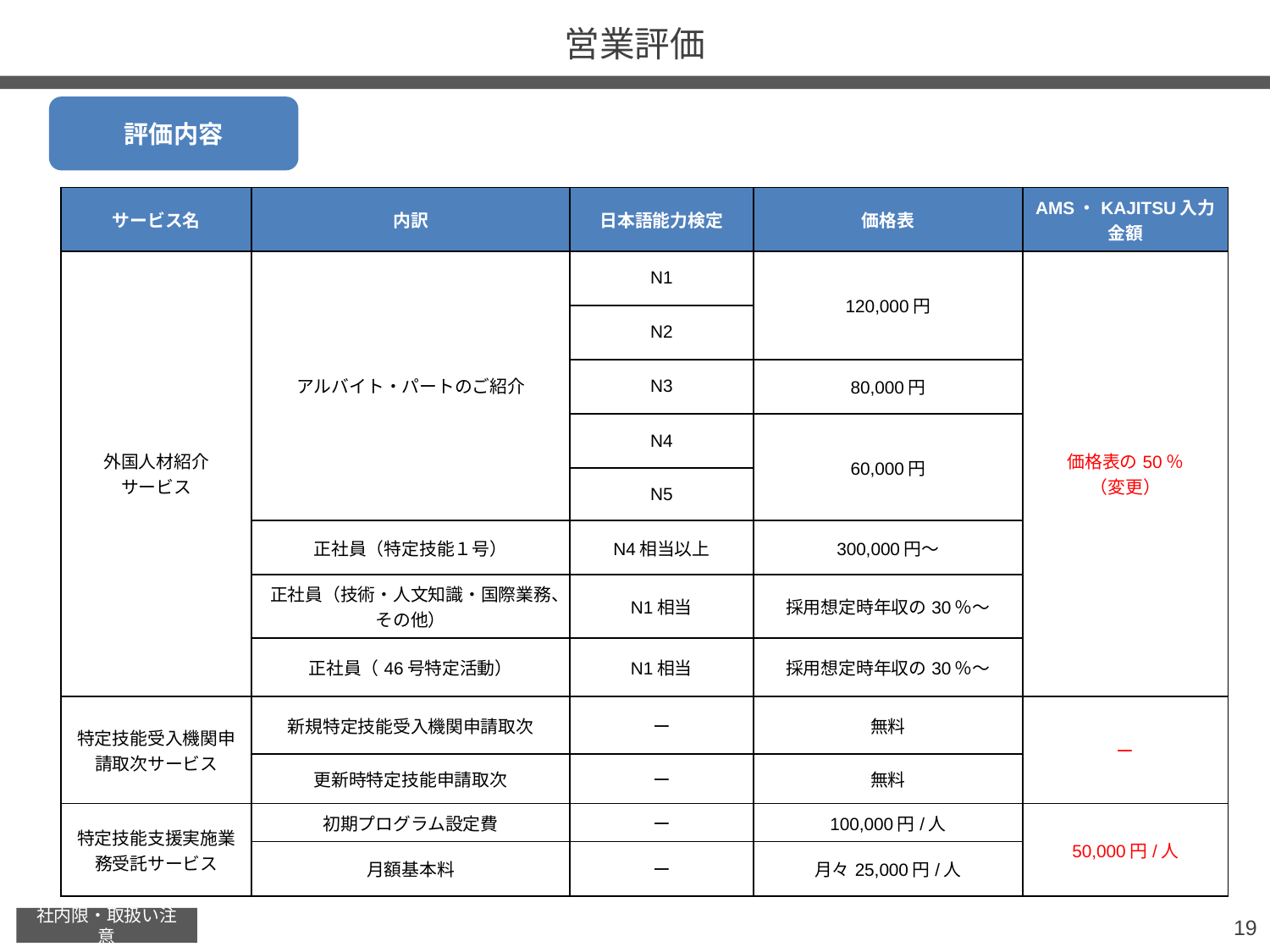

# 営業評価
評価内容
| サービス名 | 内訳 | 日本語能力検定 | 価格表 | AMS・KAJITSU入力金額 |
| --- | --- | --- | --- | --- |
| 外国人材紹介 サービス | アルバイト・パートのご紹介 | N1 | 120,000円 | 価格表の50％ （変更） |
|  |  | N2 |  |  |
|  |  | N3 | 80,000円 |  |
|  |  | N4 | 60,000円 |  |
|  |  | N5 |  |  |
|  | 正社員（特定技能１号） | N4相当以上 | 300,000円～ |  |
|  | 正社員（技術・人文知識・国際業務、その他） | N1相当 | 採用想定時年収の30％～ |  |
|  | 正社員（46号特定活動） | N1相当 | 採用想定時年収の30％～ |  |
| 特定技能受入機関申請取次サービス | 新規特定技能受入機関申請取次 | ー | 無料 | ー |
|  | 更新時特定技能申請取次 | ー | 無料 |  |
| 特定技能支援実施業務受託サービス | 初期プログラム設定費 | ー | 100,000円/人 | 50,000円/人 |
|  | 月額基本料 | ー | 月々25,000円/人 |  |
19